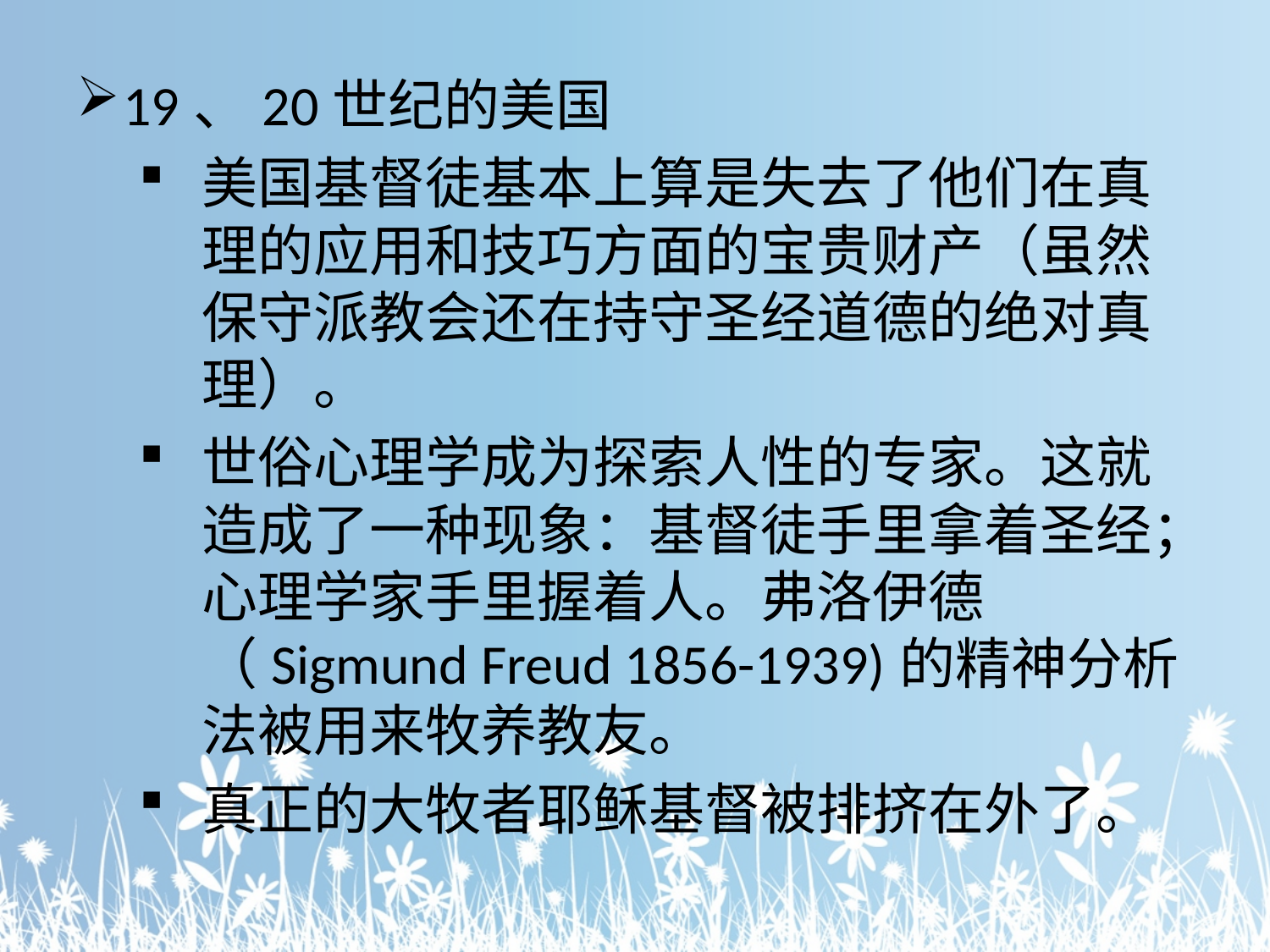

19、20世纪的美国
美国基督徒基本上算是失去了他们在真理的应用和技巧方面的宝贵财产（虽然保守派教会还在持守圣经道德的绝对真理）。
世俗心理学成为探索人性的专家。这就造成了一种现象：基督徒手里拿着圣经；心理学家手里握着人。弗洛伊德（Sigmund Freud 1856-1939)的精神分析法被用来牧养教友。
真正的大牧者耶稣基督被排挤在外了。